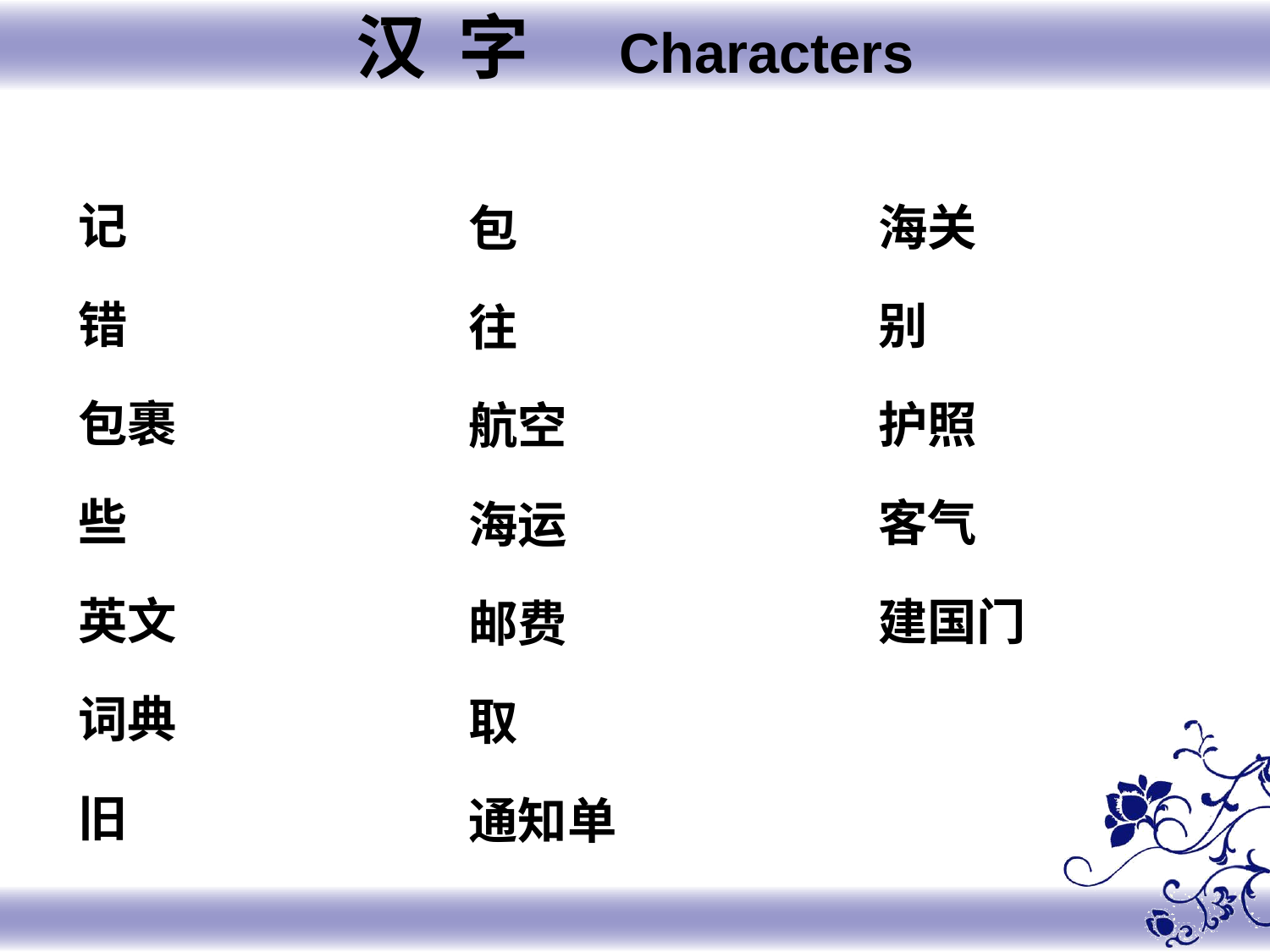

汉  字     Characters
记
错
包裹
些
英文
词典
旧
海关
别
护照
客气
建国门
包
往
航空
海运
邮费
取
通知单